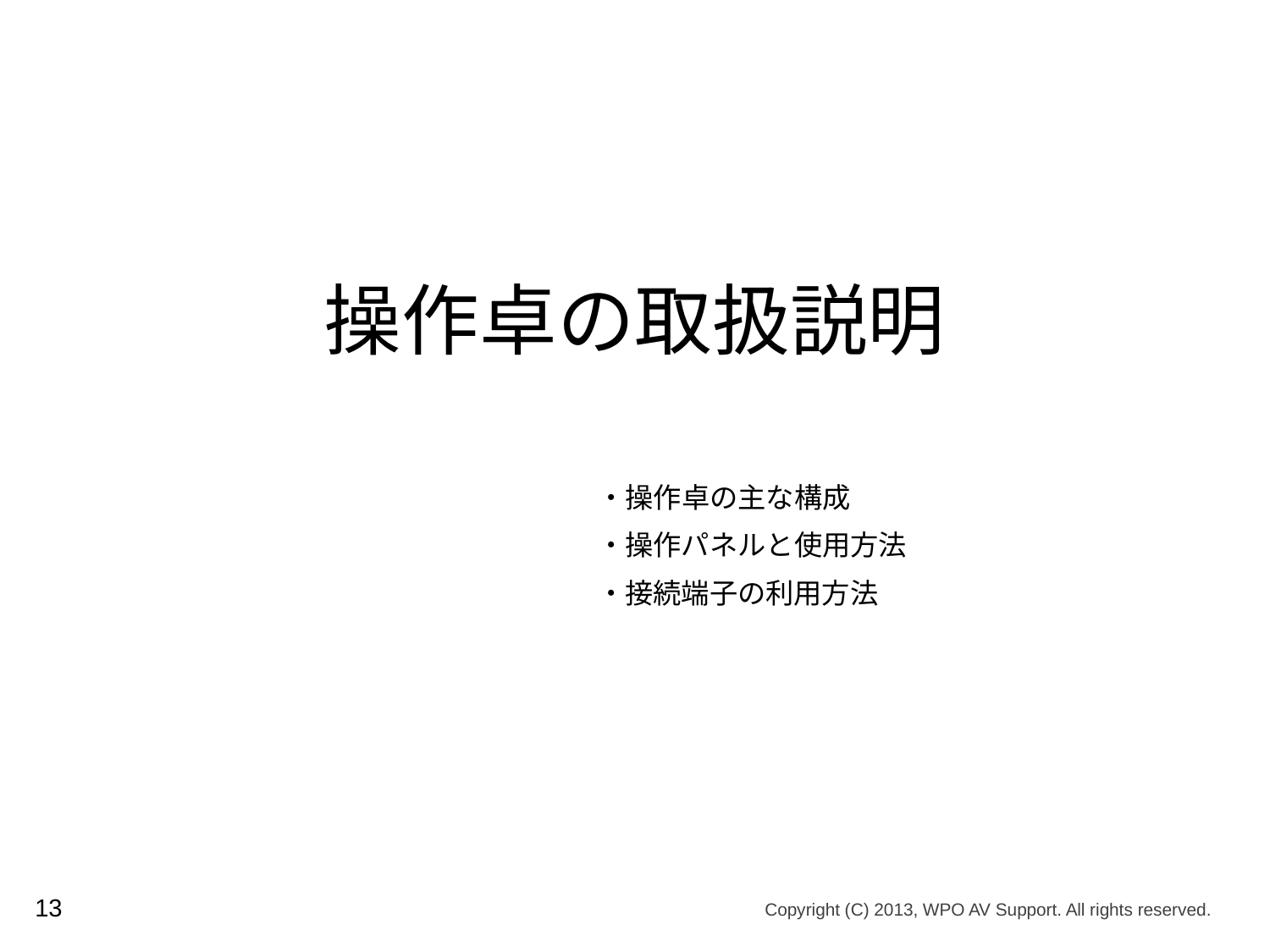

操作卓の取扱説明
　　　　　　　　　　　　　　・操作卓の主な構成
　　　　　　　　　　　　　　・操作パネルと使用方法
　　　　　　　　　　　　　　・接続端子の利用方法
13
Copyright (C) 2013, WPO AV Support. All rights reserved.